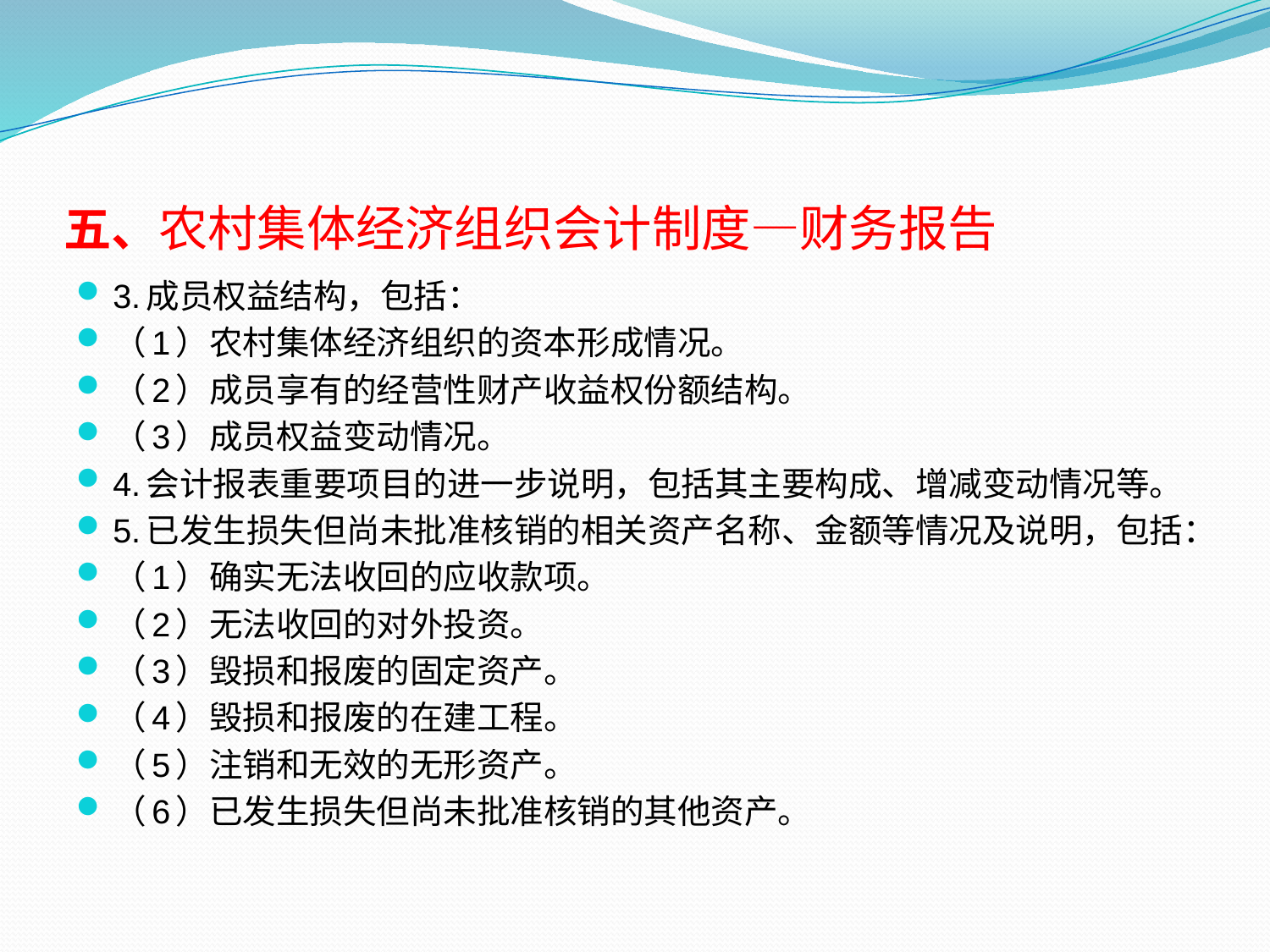

# 五、农村集体经济组织会计制度—财务报告
3.成员权益结构，包括：
（1）农村集体经济组织的资本形成情况。
（2）成员享有的经营性财产收益权份额结构。
（3）成员权益变动情况。
4.会计报表重要项目的进一步说明，包括其主要构成、增减变动情况等。
5.已发生损失但尚未批准核销的相关资产名称、金额等情况及说明，包括：
（1）确实无法收回的应收款项。
（2）无法收回的对外投资。
（3）毁损和报废的固定资产。
（4）毁损和报废的在建工程。
（5）注销和无效的无形资产。
（6）已发生损失但尚未批准核销的其他资产。